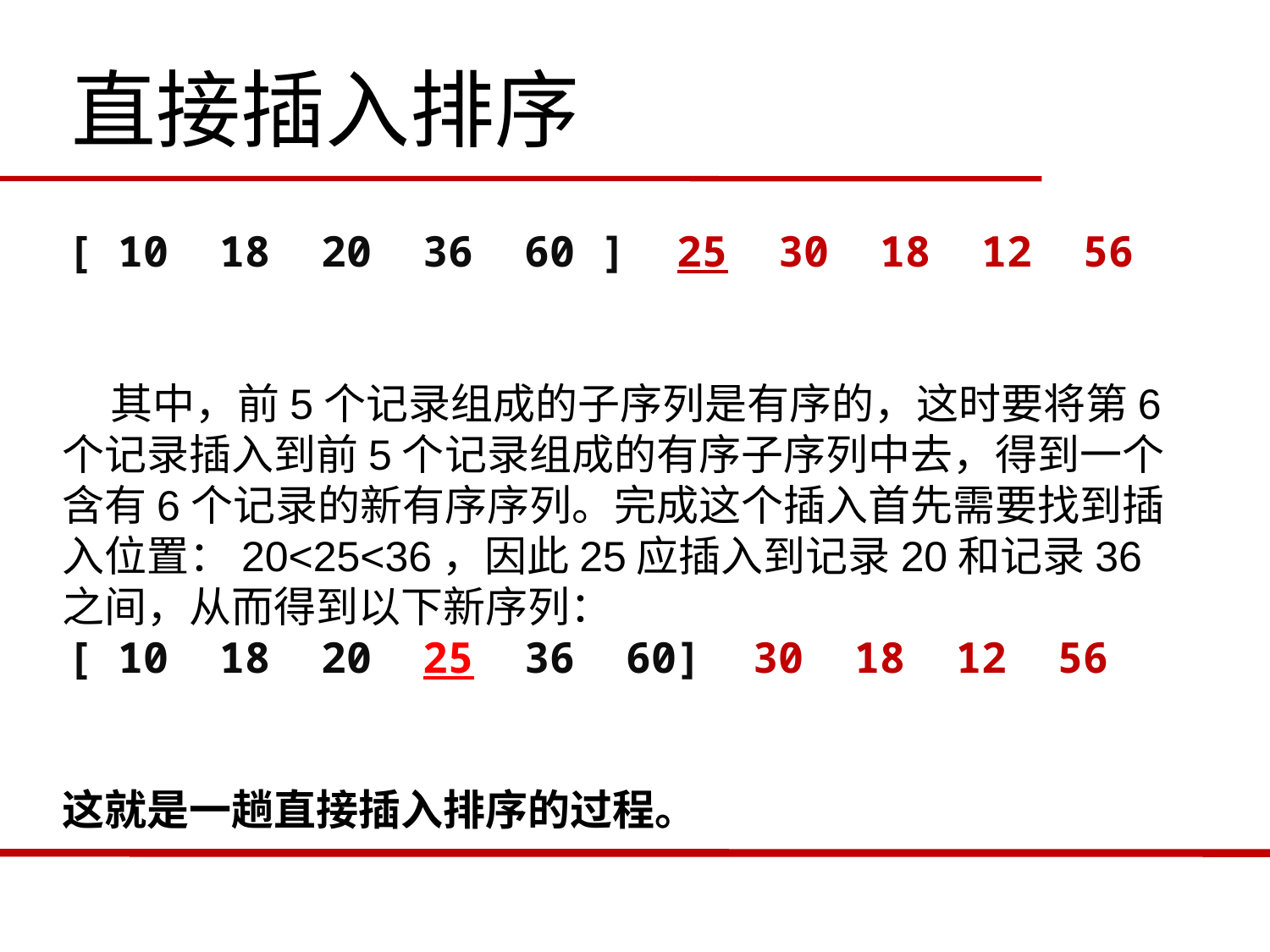

直接插入排序
[ 10  18  20  36  60 ]  25  30  18  12  56

    其中，前5个记录组成的子序列是有序的，这时要将第6个记录插入到前5个记录组成的有序子序列中去，得到一个含有6个记录的新有序序列。完成这个插入首先需要找到插入位置：20<25<36，因此25应插入到记录20和记录36之间，从而得到以下新序列：
[ 10  18  20  25  36  60]  30  18  12  56

这就是一趟直接插入排序的过程。